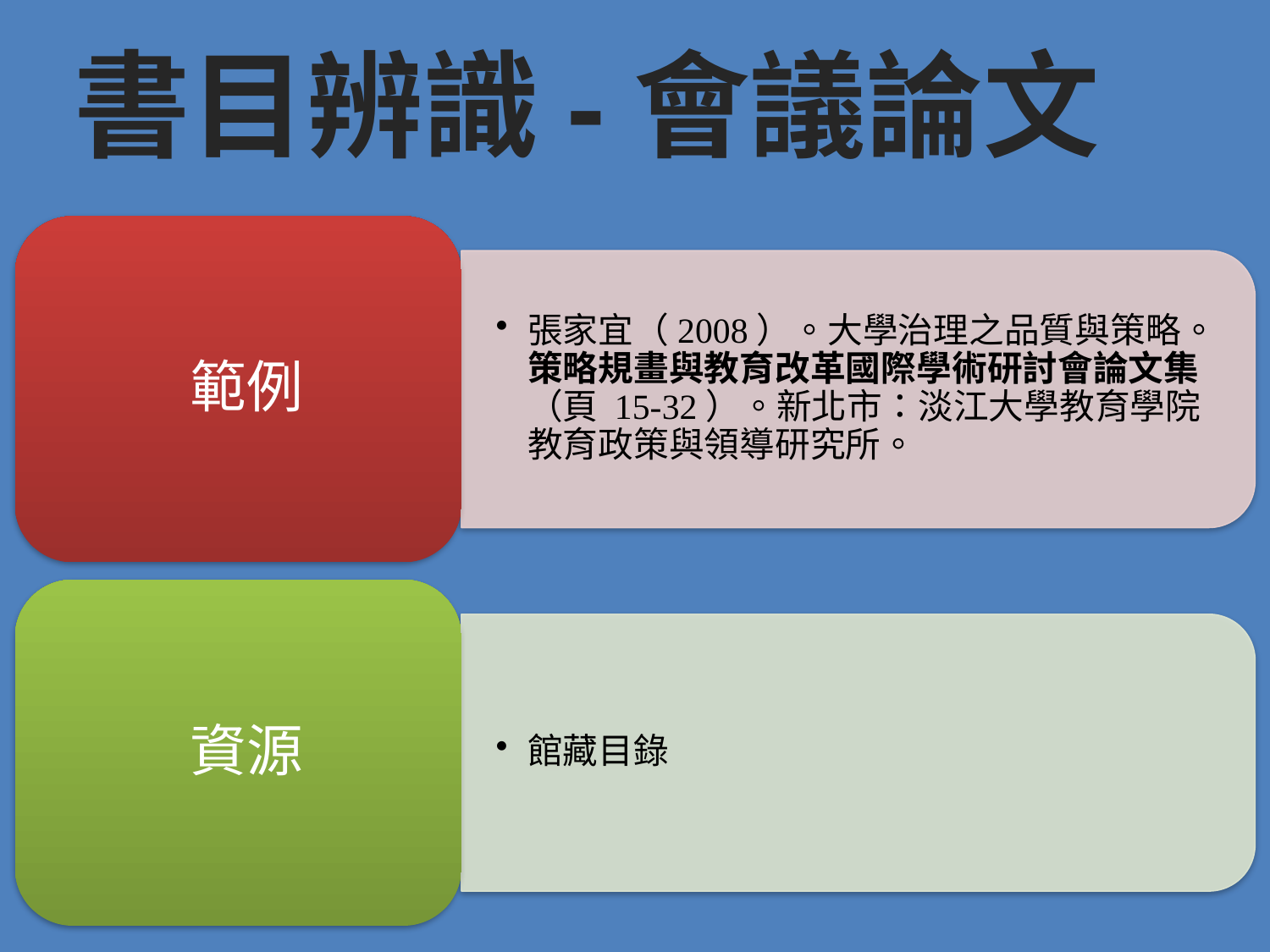

書目辨識-會議論文
張家宜（2008）。大學治理之品質與策略。策略規畫與教育改革國際學術研討會論文集（頁 15-32）。新北市：淡江大學教育學院教育政策與領導研究所。
範例
館藏目錄
資源